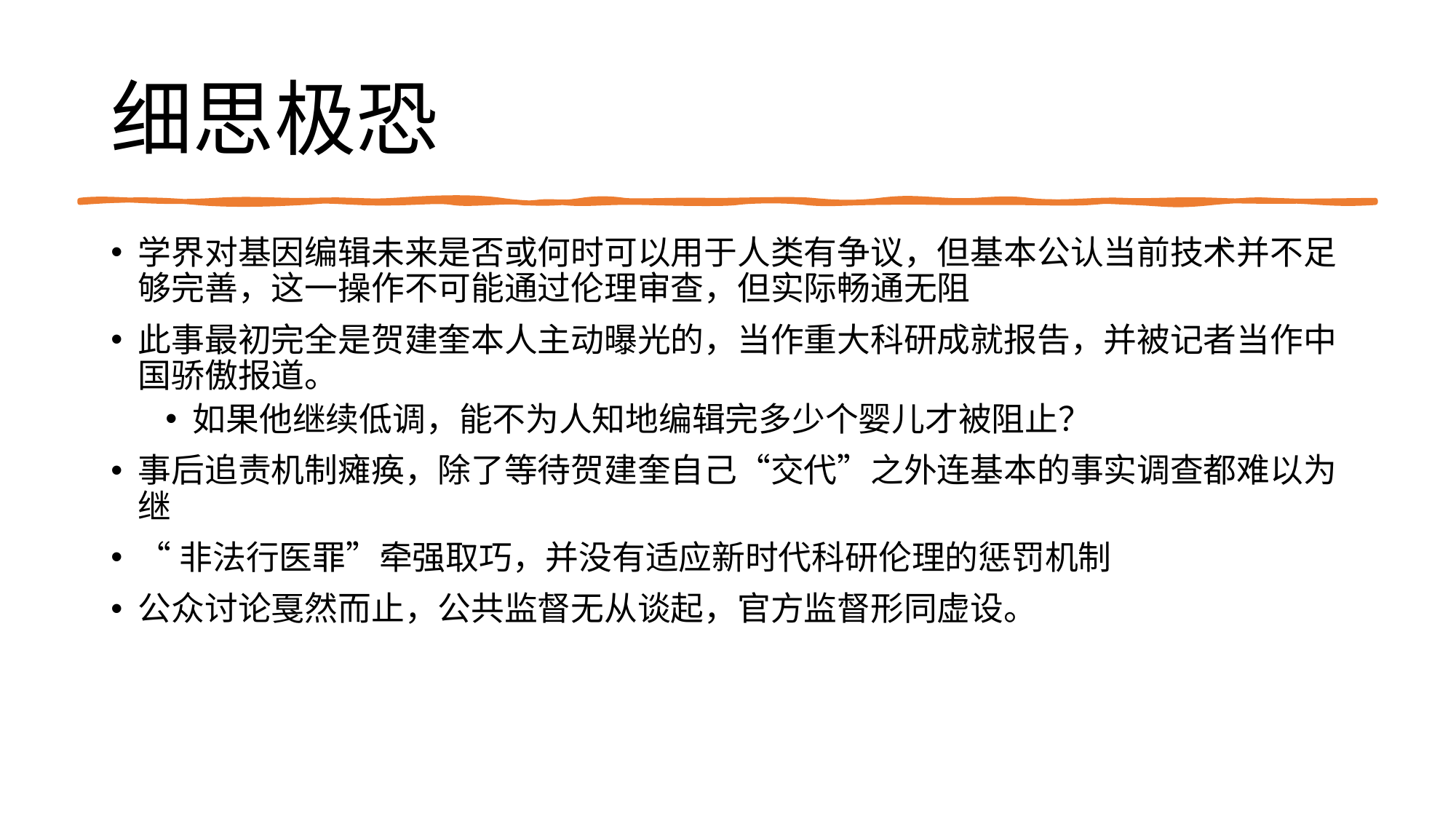

# 细思极恐

学界对基因编辑未来是否或何时可以用于人类有争议，但基本公认当前技术并不足够完善，这一操作不可能通过伦理审查，但实际畅通无阻
此事最初完全是贺建奎本人主动曝光的，当作重大科研成就报告，并被记者当作中国骄傲报道。
如果他继续低调，能不为人知地编辑完多少个婴儿才被阻止？
事后追责机制瘫痪，除了等待贺建奎自己“交代”之外连基本的事实调查都难以为继
“非法行医罪”牵强取巧，并没有适应新时代科研伦理的惩罚机制
公众讨论戛然而止，公共监督无从谈起，官方监督形同虚设。